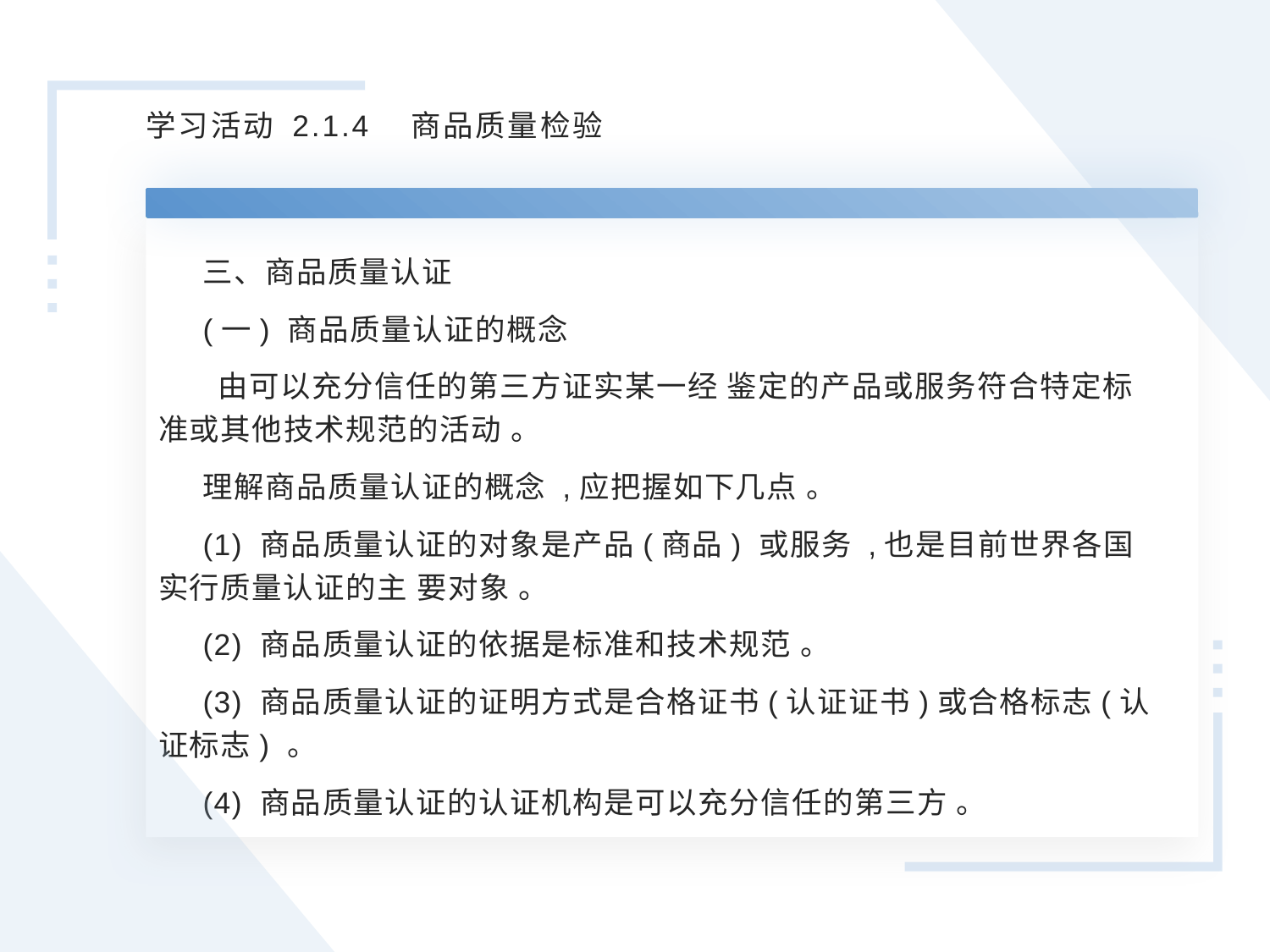

学习活动 2.1.4   商品质量检验

三、商品质量认证
(一) 商品质量认证的概念
 由可以充分信任的第三方证实某一经 鉴定的产品或服务符合特定标准或其他技术规范的活动 。
理解商品质量认证的概念 ,应把握如下几点 。
(1) 商品质量认证的对象是产品(商品) 或服务 ,也是目前世界各国实行质量认证的主 要对象 。
(2) 商品质量认证的依据是标准和技术规范 。
(3) 商品质量认证的证明方式是合格证书(认证证书)或合格标志(认证标志) 。
(4) 商品质量认证的认证机构是可以充分信任的第三方 。